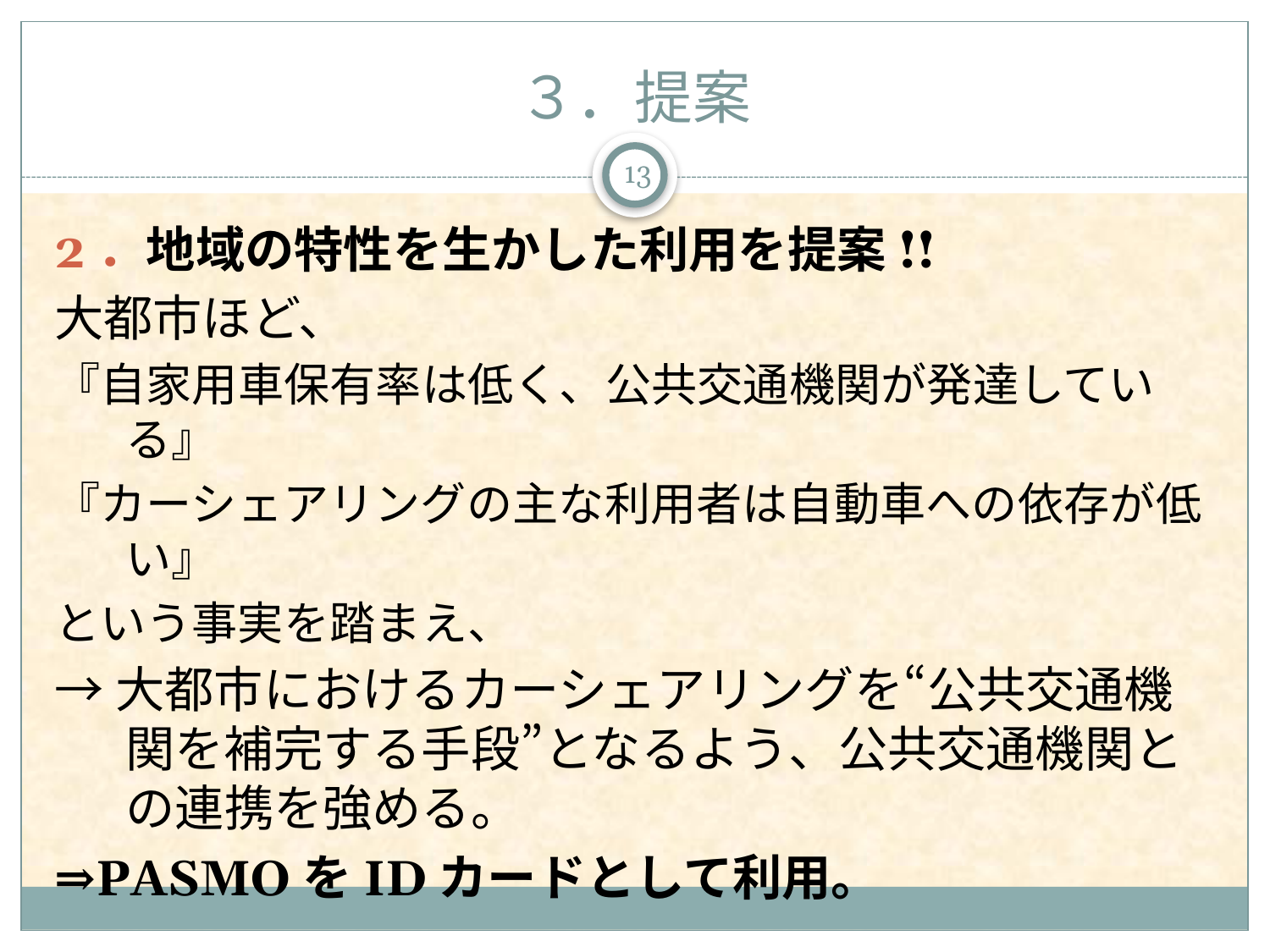

# ３．提案
13
2．地域の特性を生かした利用を提案!!
大都市ほど、
『自家用車保有率は低く、公共交通機関が発達している』
『カーシェアリングの主な利用者は自動車への依存が低い』
という事実を踏まえ、
→大都市におけるカーシェアリングを“公共交通機関を補完する手段”となるよう、公共交通機関との連携を強める。
⇒PASMOをIDカードとして利用。